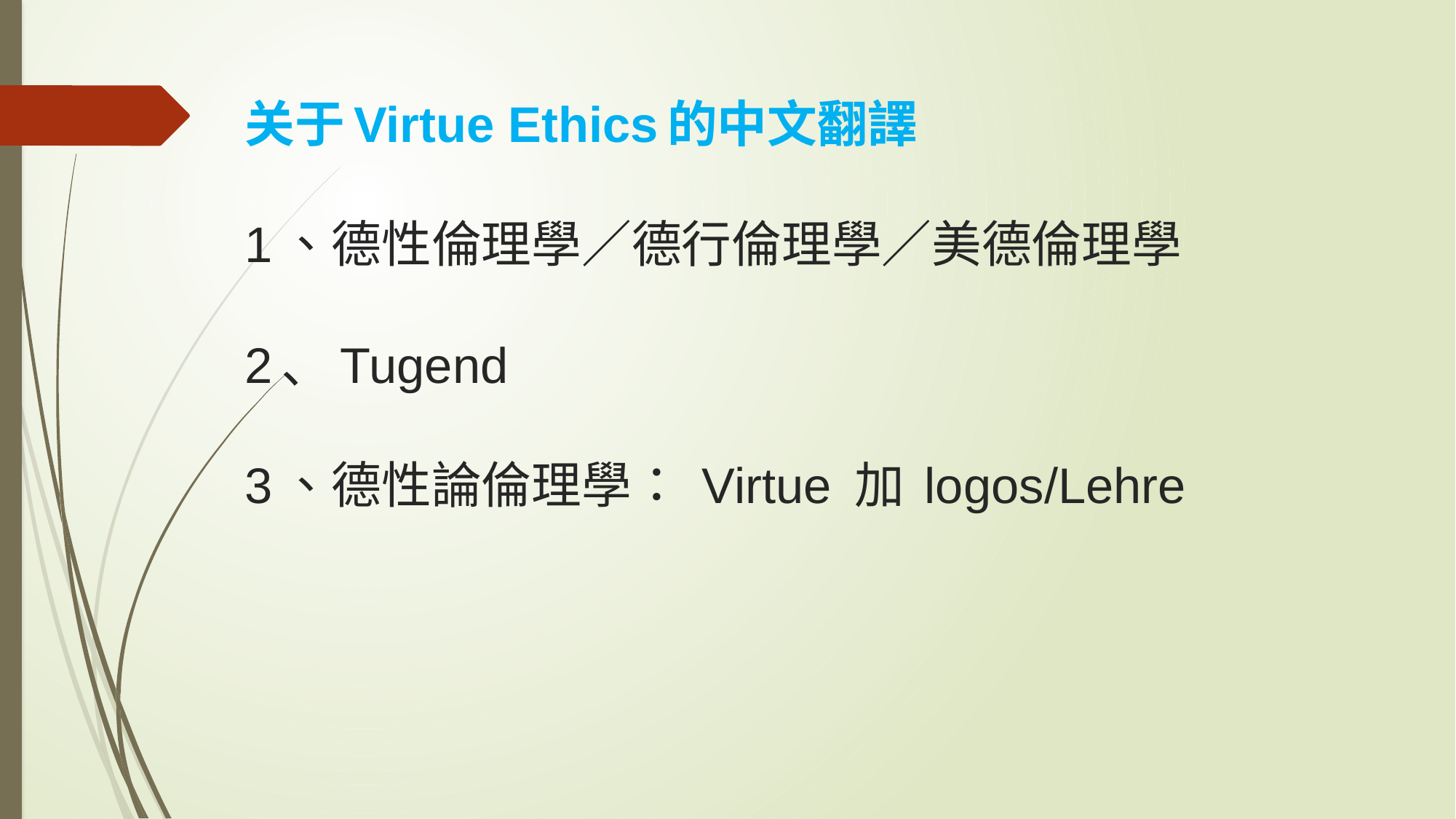

# 关于Virtue Ethics的中文翻譯 1、德性倫理學／德行倫理學／美德倫理學 2、Tugend 3、德性論倫理學： Virtue 加 logos/Lehre